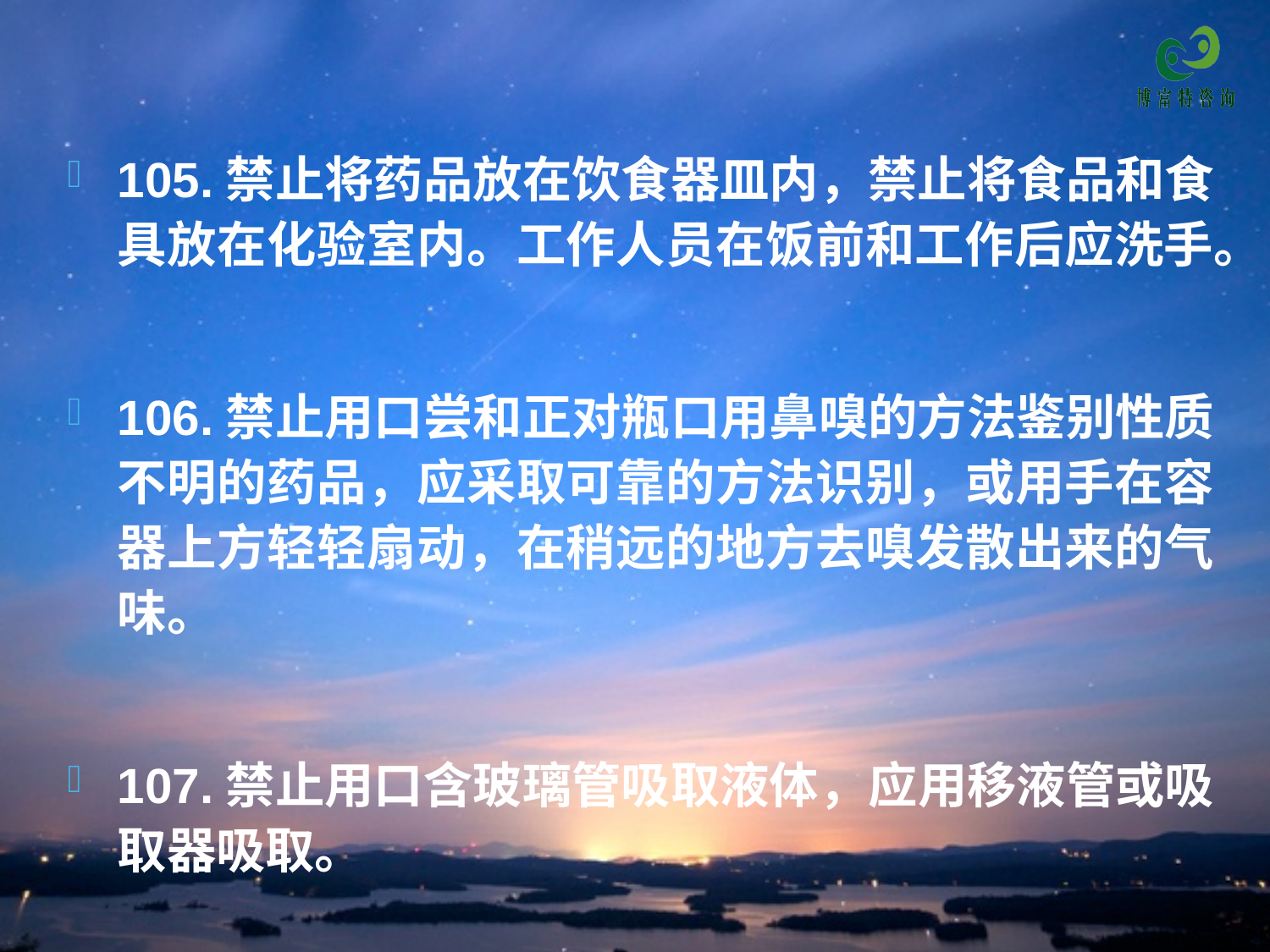

105.禁止将药品放在饮食器皿内，禁止将食品和食具放在化验室内。工作人员在饭前和工作后应洗手。

106.禁止用口尝和正对瓶口用鼻嗅的方法鉴别性质不明的药品，应采取可靠的方法识别，或用手在容器上方轻轻扇动，在稍远的地方去嗅发散出来的气味。

107.禁止用口含玻璃管吸取液体，应用移液管或吸取器吸取。